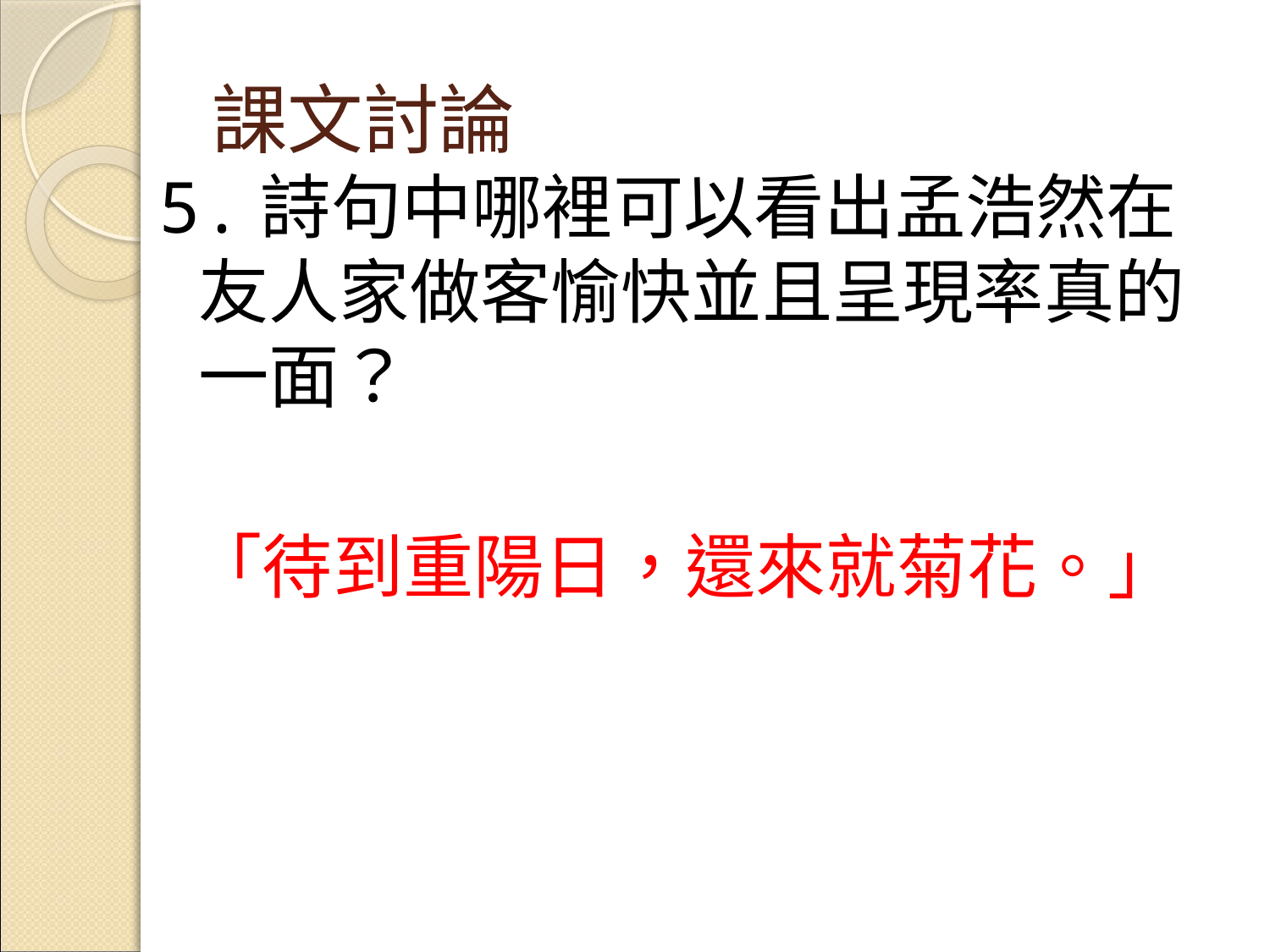

課文討論
5.詩句中哪裡可以看出孟浩然在友人家做客愉快並且呈現率真的一面？

 「待到重陽日，還來就菊花。」